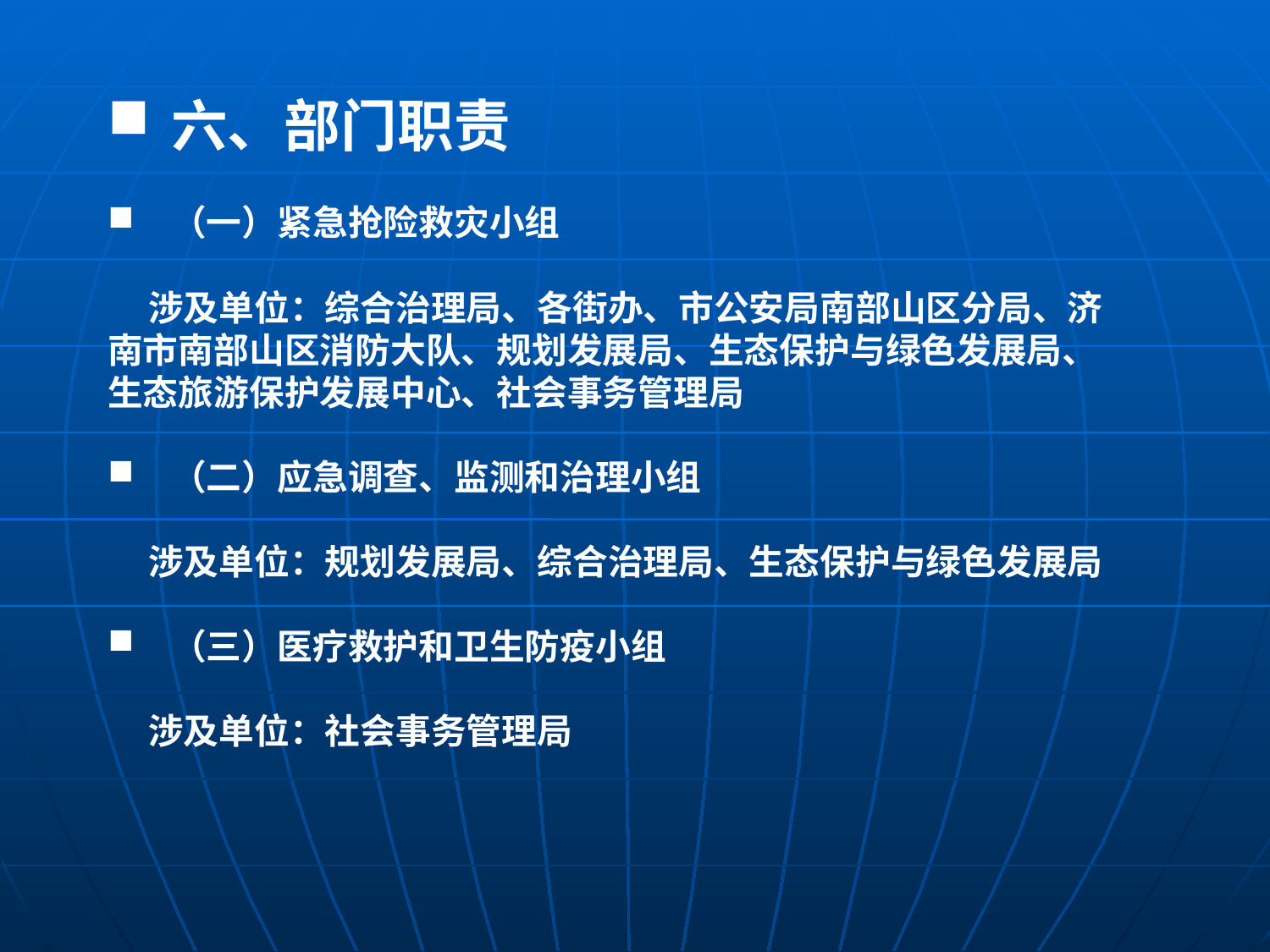

六、部门职责

（一）紧急抢险救灾小组

    涉及单位：综合治理局、各街办、市公安局南部山区分局、济南市南部山区消防大队、规划发展局、生态保护与绿色发展局、生态旅游保护发展中心、社会事务管理局

（二）应急调查、监测和治理小组

    涉及单位：规划发展局、综合治理局、生态保护与绿色发展局

（三）医疗救护和卫生防疫小组

    涉及单位：社会事务管理局